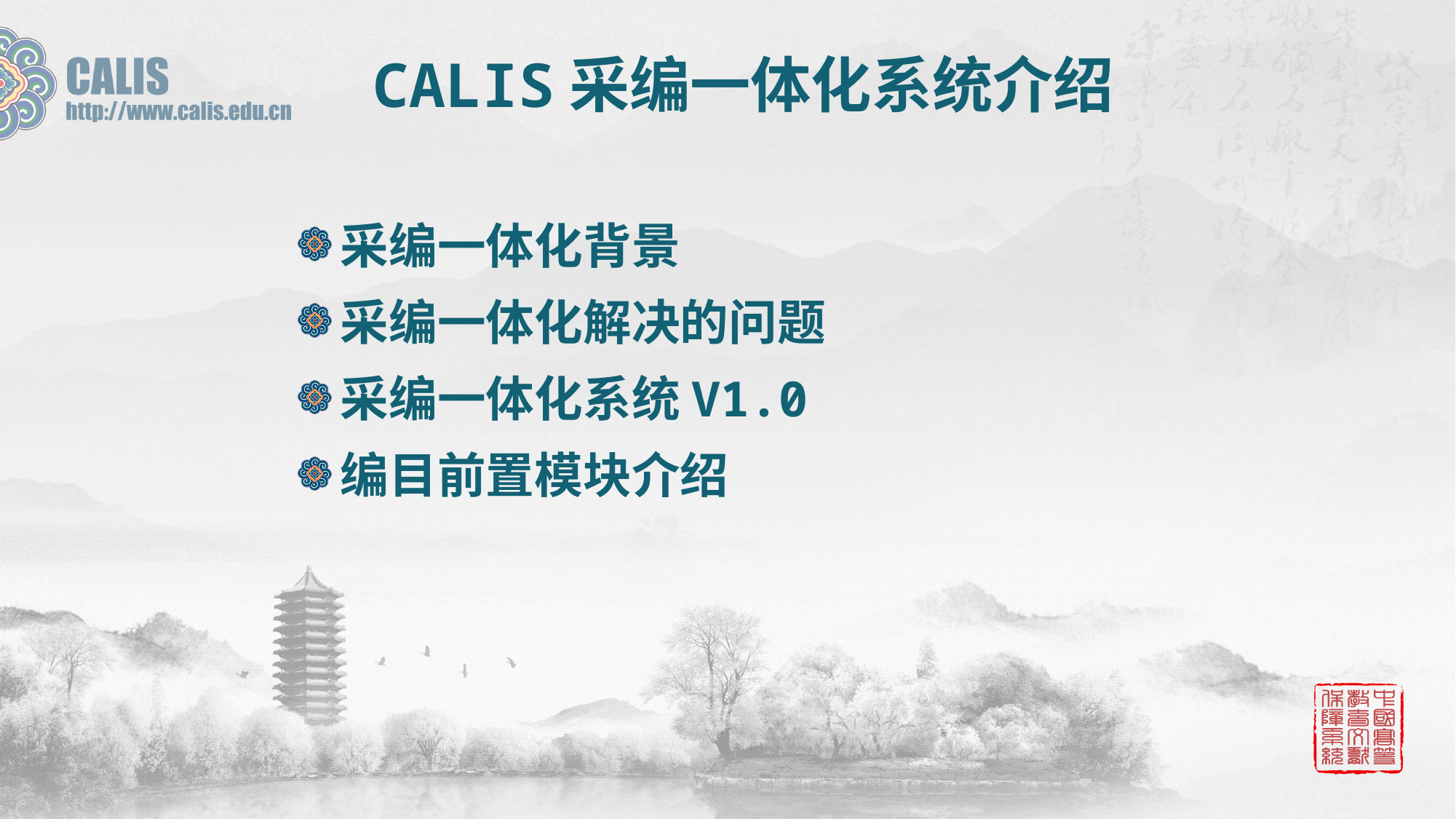

# CALIS采编一体化系统介绍
采编一体化背景
采编一体化解决的问题
采编一体化系统V1.0
编目前置模块介绍